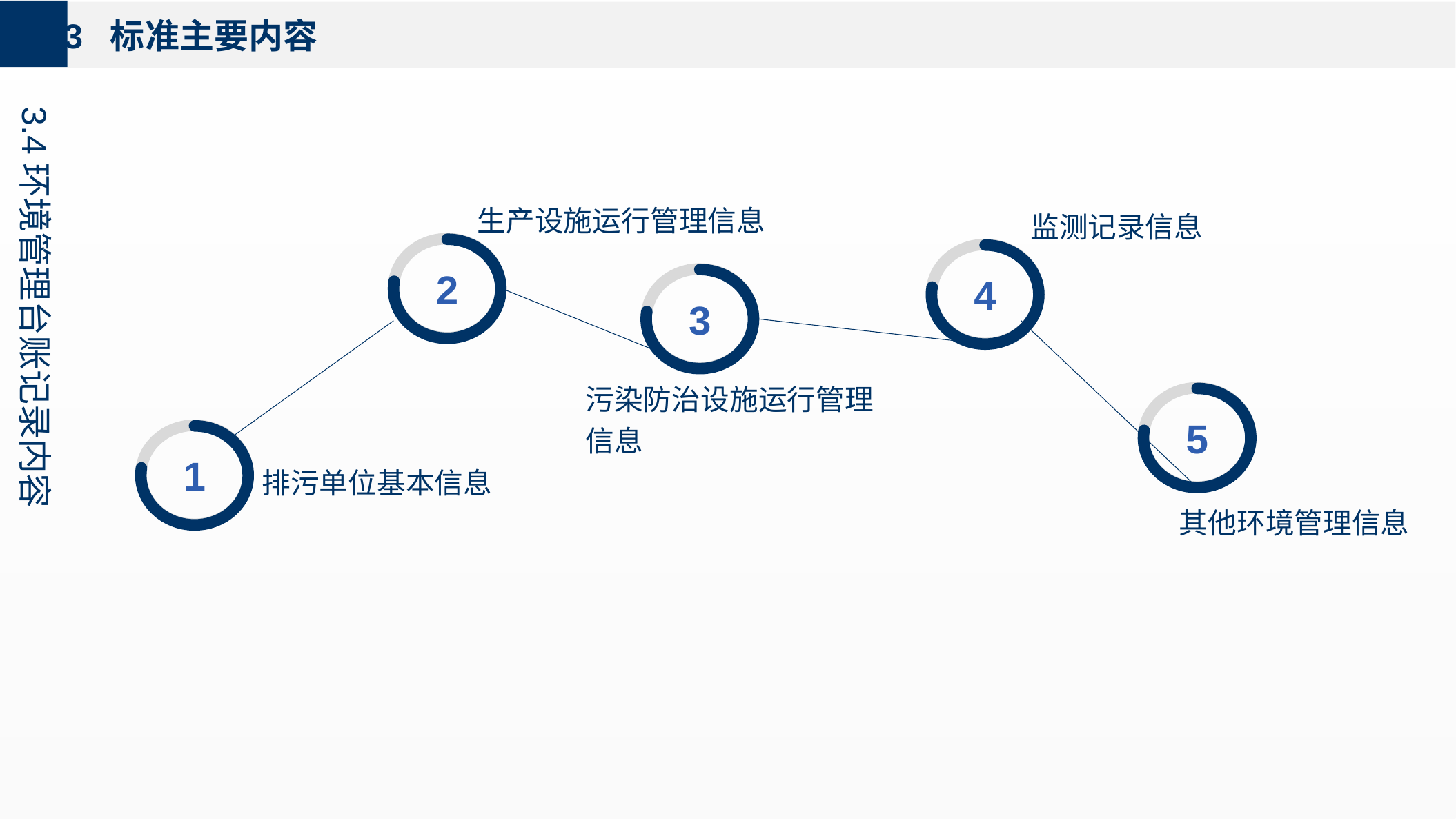

3  标准主要内容
3.4环境管理台账记录内容
生产设施运行管理信息
监测记录信息
2

4

3

污染防治设施运行管理信息
5

1

排污单位基本信息
其他环境管理信息